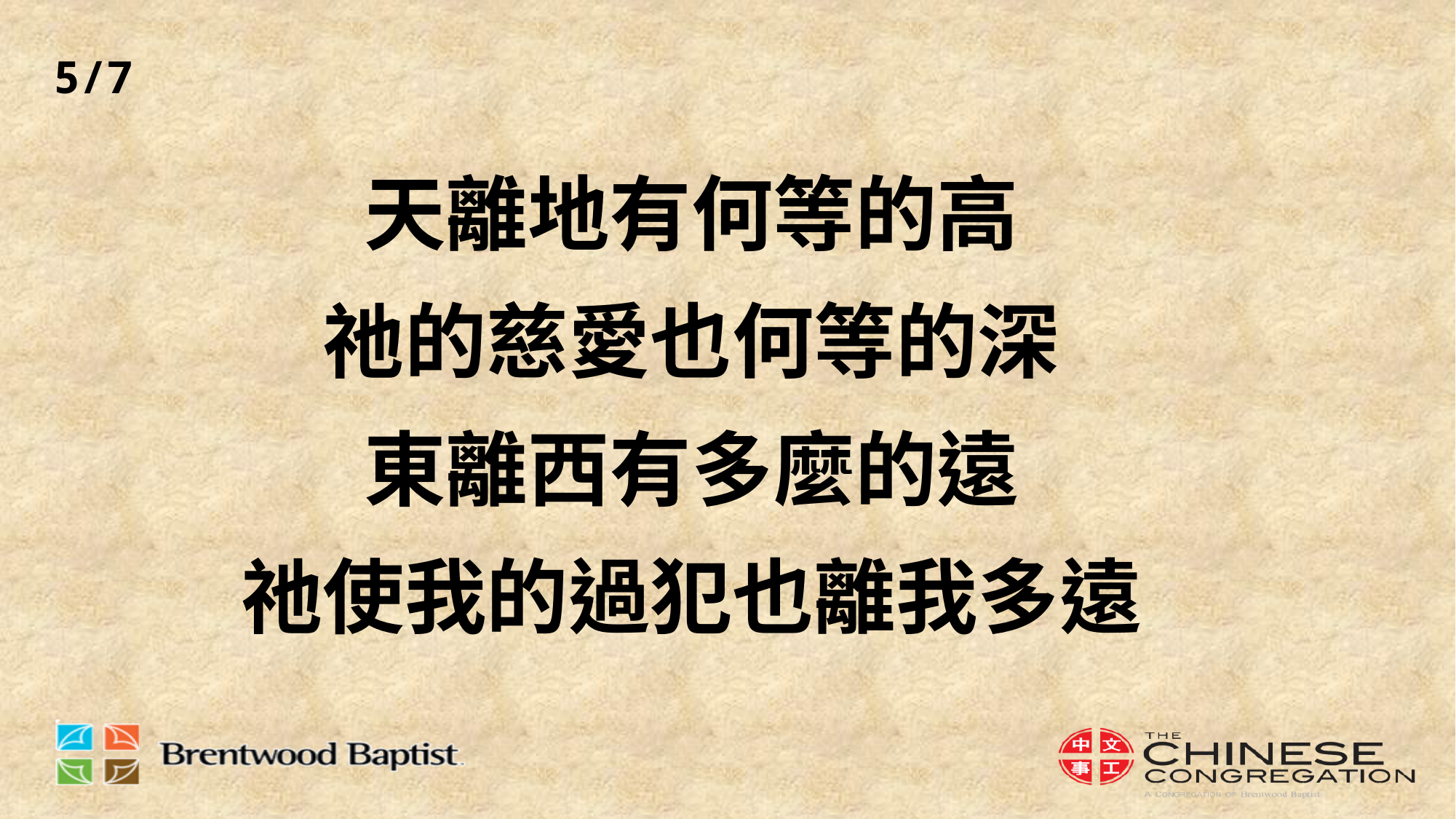

# 天離地有何等的高 祂的慈愛也何等的深 東離西有多麼的遠 祂使我的過犯也離我多遠
5/7